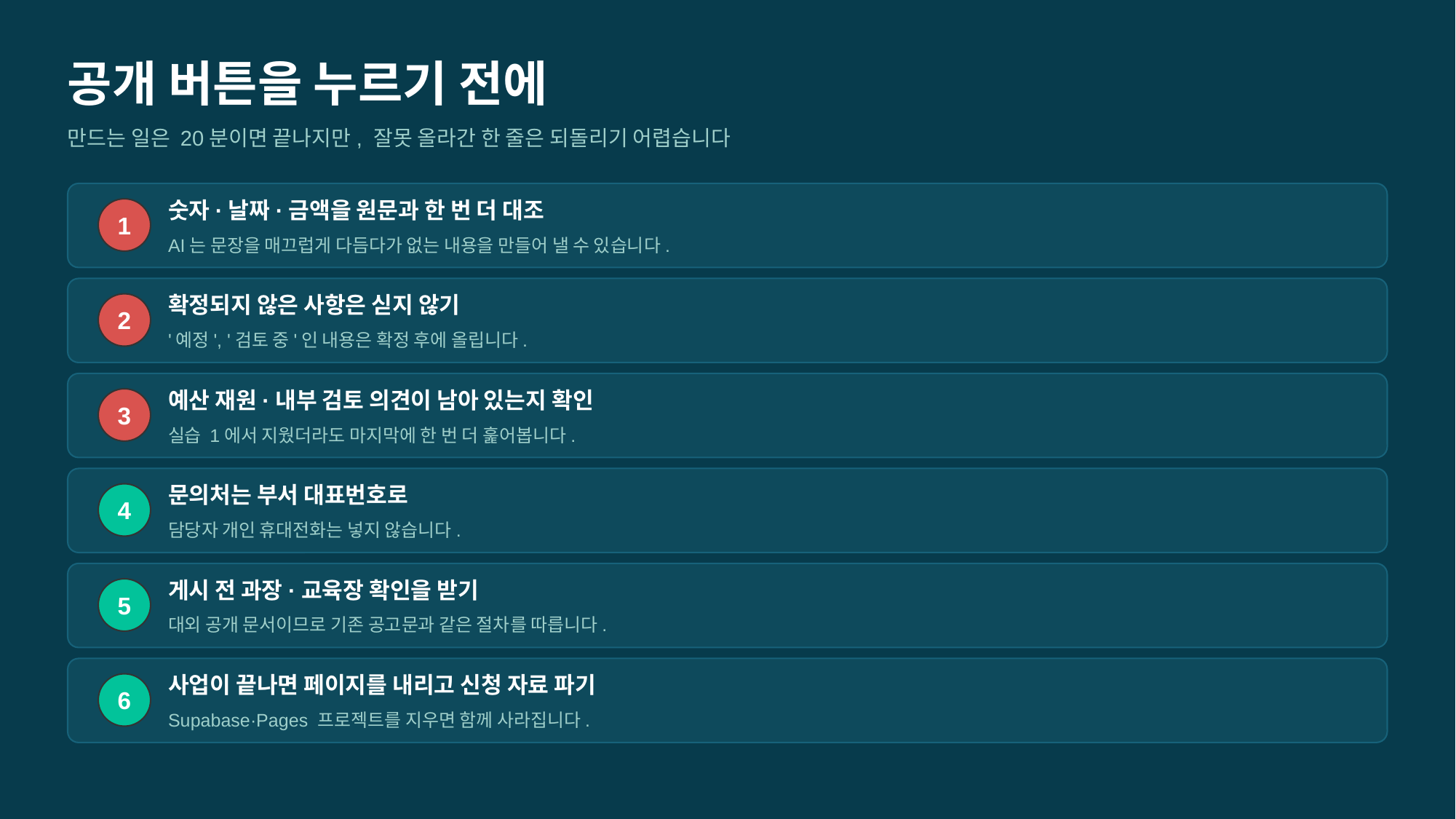

공개 버튼을 누르기 전에
만드는 일은 20분이면 끝나지만, 잘못 올라간 한 줄은 되돌리기 어렵습니다

숫자·날짜·금액을 원문과 한 번 더 대조

1
AI는 문장을 매끄럽게 다듬다가 없는 내용을 만들어 낼 수 있습니다.

확정되지 않은 사항은 싣지 않기

2
'예정', '검토 중'인 내용은 확정 후에 올립니다.

예산 재원·내부 검토 의견이 남아 있는지 확인

3
실습 1에서 지웠더라도 마지막에 한 번 더 훑어봅니다.

문의처는 부서 대표번호로

4
담당자 개인 휴대전화는 넣지 않습니다.

게시 전 과장·교육장 확인을 받기

5
대외 공개 문서이므로 기존 공고문과 같은 절차를 따릅니다.

사업이 끝나면 페이지를 내리고 신청 자료 파기

6
Supabase·Pages 프로젝트를 지우면 함께 사라집니다.